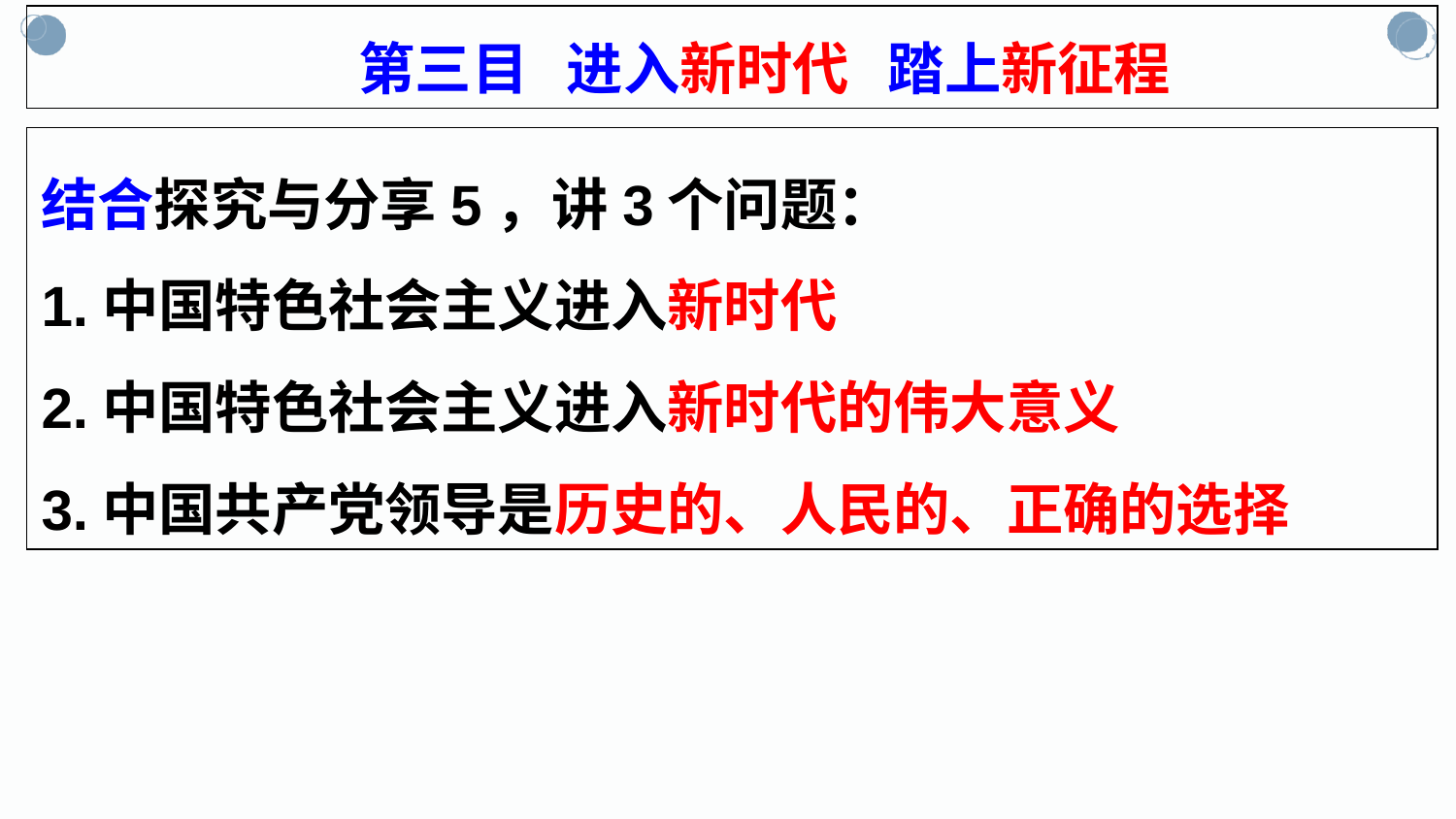

第三目   进入新时代   踏上新征程
结合探究与分享5，讲3个问题：
1.中国特色社会主义进入新时代
2.中国特色社会主义进入新时代的伟大意义
3.中国共产党领导是历史的、人民的、正确的选择